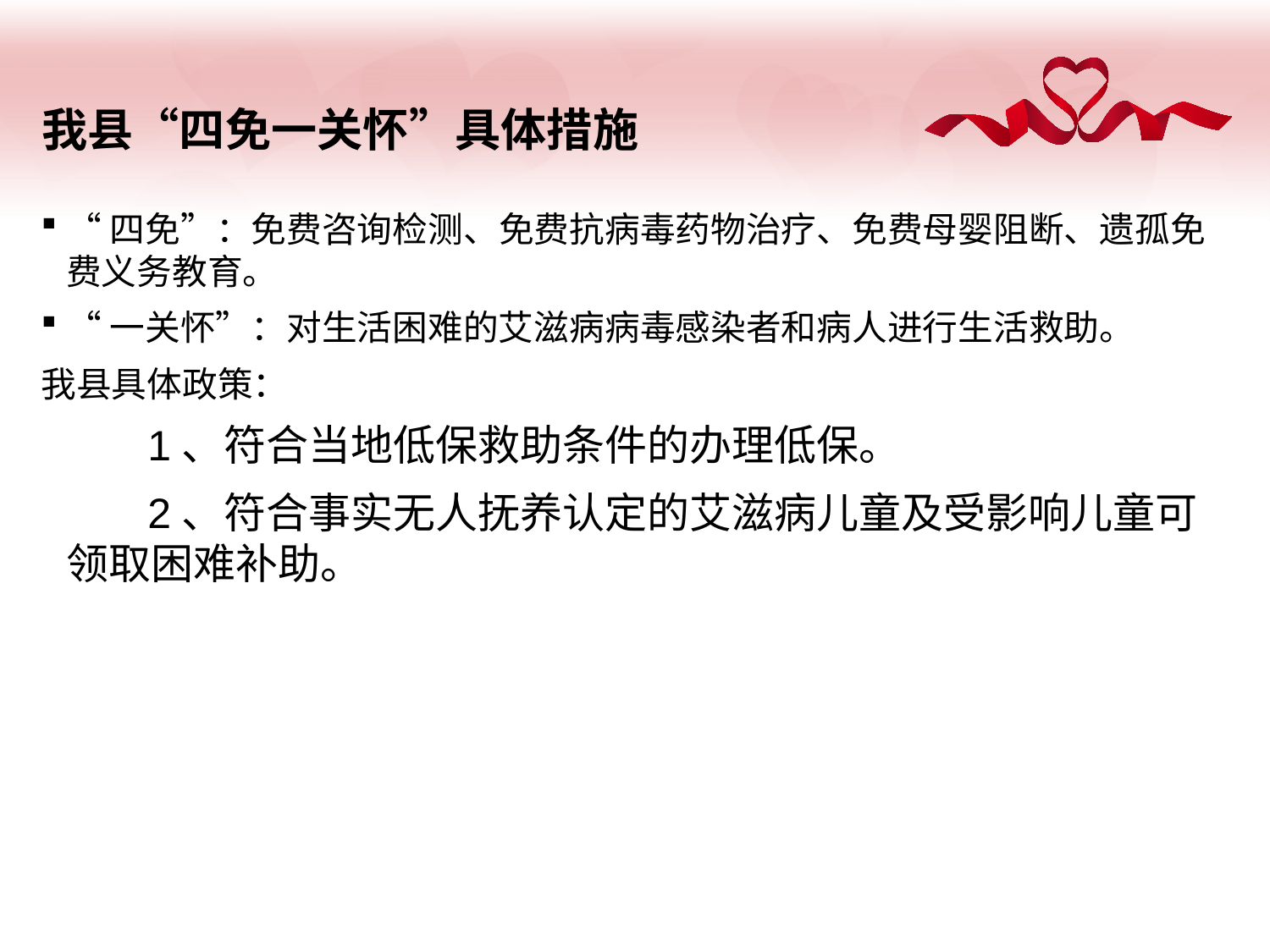

# 我县“四免一关怀”具体措施
“四免”：免费咨询检测、免费抗病毒药物治疗、免费母婴阻断、遗孤免费义务教育。
“一关怀”：对生活困难的艾滋病病毒感染者和病人进行生活救助。
我县具体政策：
         1、符合当地低保救助条件的办理低保。
         2、符合事实无人抚养认定的艾滋病儿童及受影响儿童可领取困难补助。